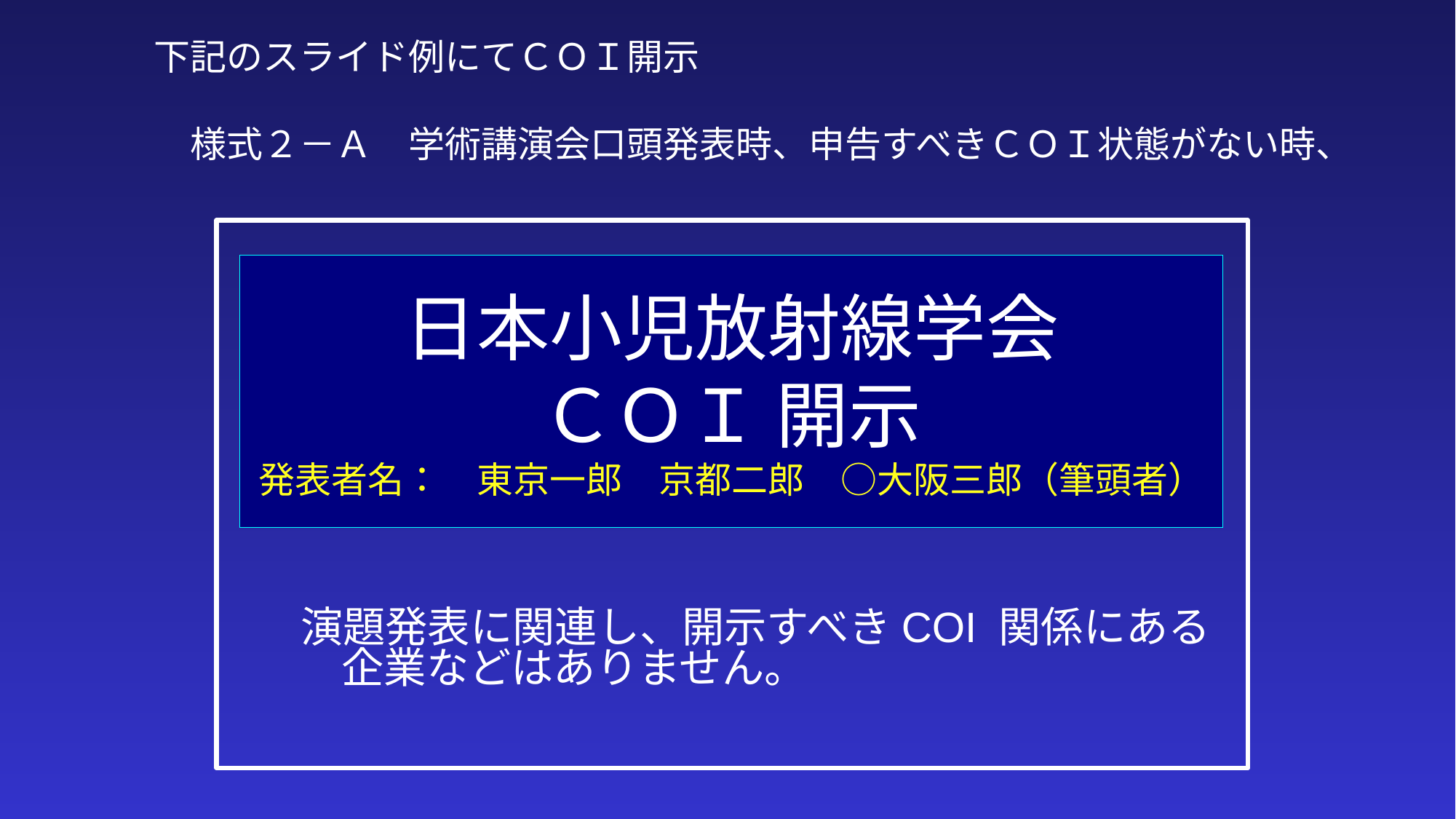

下記のスライド例にてＣＯＩ開示

　様式２－Ａ　学術講演会口頭発表時、申告すべきＣＯＩ状態がない時、

# 日本小児放射線学会 ＣＯＩ 開示 発表者名：　東京一郎　京都二郎　○大阪三郎（筆頭者）

　演題発表に関連し、開示すべきCOI 関係にある　企業などはありません。